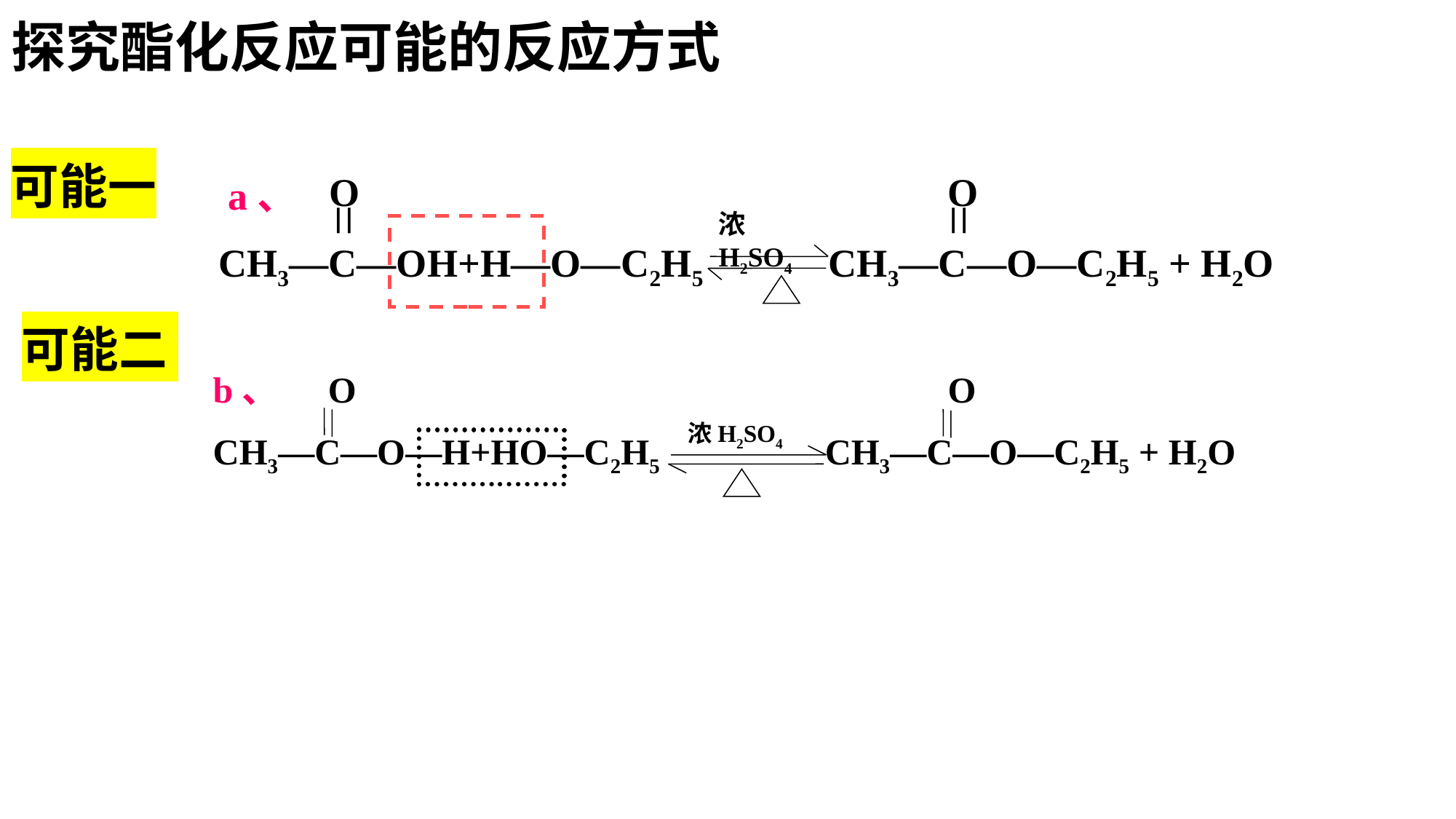

探究酯化反应可能的反应方式

可能一
O
O
 a、
CH3—C—OH+H—O—C2H5              CH3—C—O—C2H5 + H2O
=
浓H2SO4
=

可能二
b、     O                                                                 O
CH3—C—O—H+HO—C2H5                   CH3—C—O—C2H5 + H2O

浓H2SO4